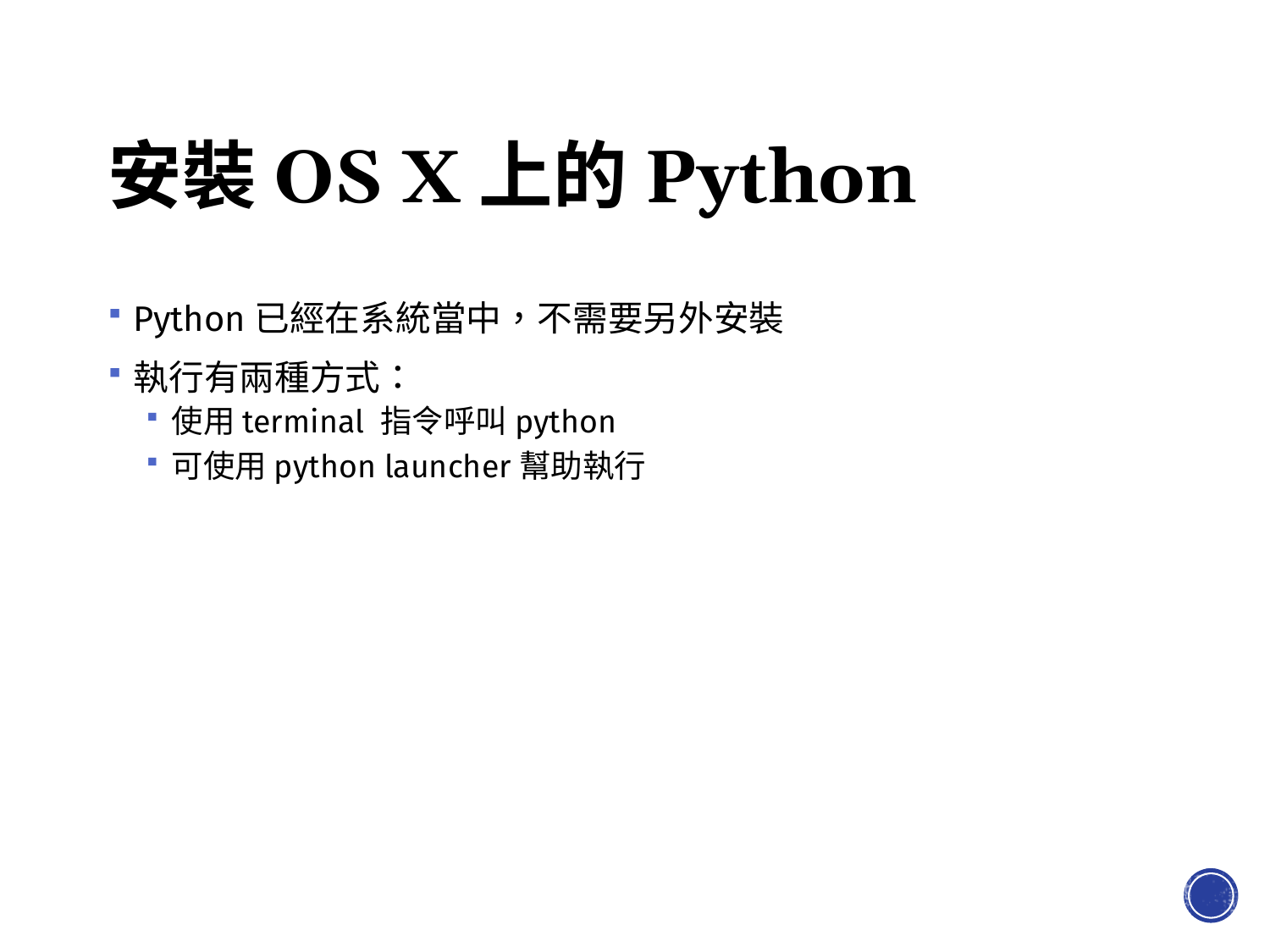

# 安裝OS X上的Python
Python已經在系統當中，不需要另外安裝
執行有兩種方式：
使用terminal 指令呼叫python
可使用python launcher幫助執行